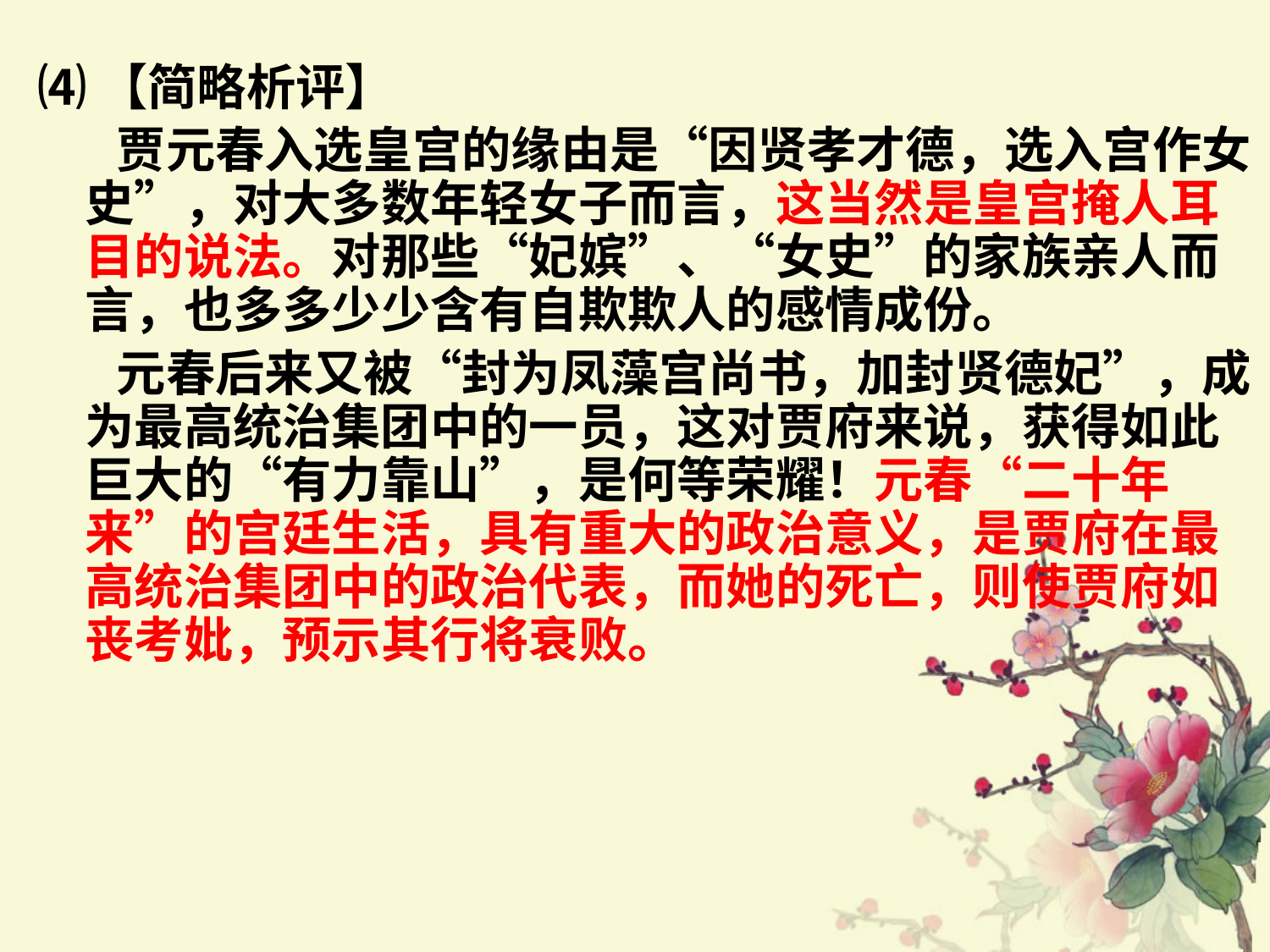

⑷【简略析评】
      贾元春入选皇宫的缘由是“因贤孝才德，选入宫作女史”，对大多数年轻女子而言，这当然是皇宫掩人耳目的说法。对那些“妃嫔”、“女史”的家族亲人而言，也多多少少含有自欺欺人的感情成份。
      元春后来又被“封为凤藻宫尚书，加封贤德妃”，成为最高统治集团中的一员，这对贾府来说，获得如此巨大的“有力靠山”，是何等荣耀！元春“二十年来”的宫廷生活，具有重大的政治意义，是贾府在最高统治集团中的政治代表，而她的死亡，则使贾府如丧考妣，预示其行将衰败。